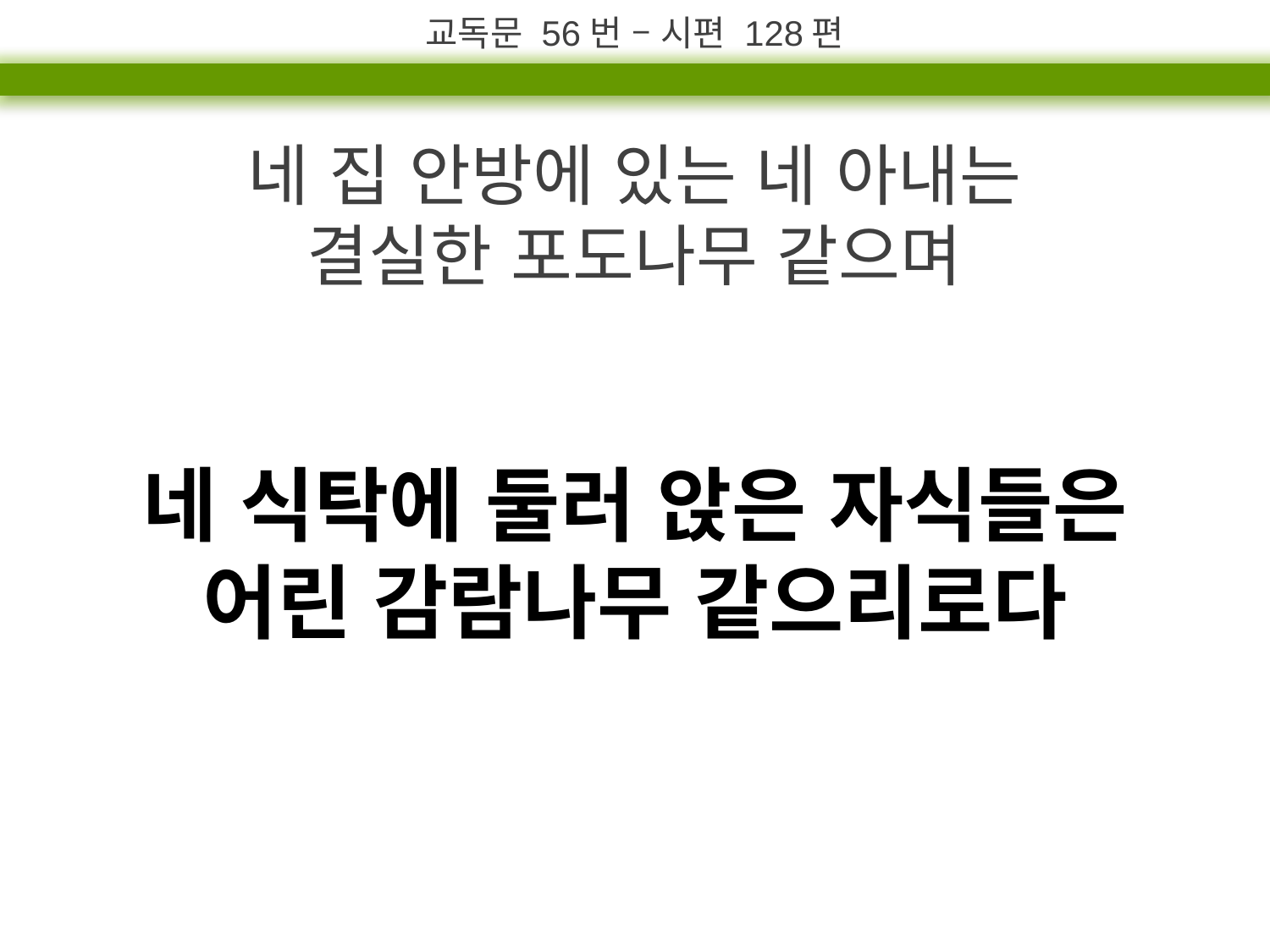

교독문 56번 – 시편 128편

네 집 안방에 있는 네 아내는
결실한 포도나무 같으며
네 식탁에 둘러 앉은 자식들은
어린 감람나무 같으리로다